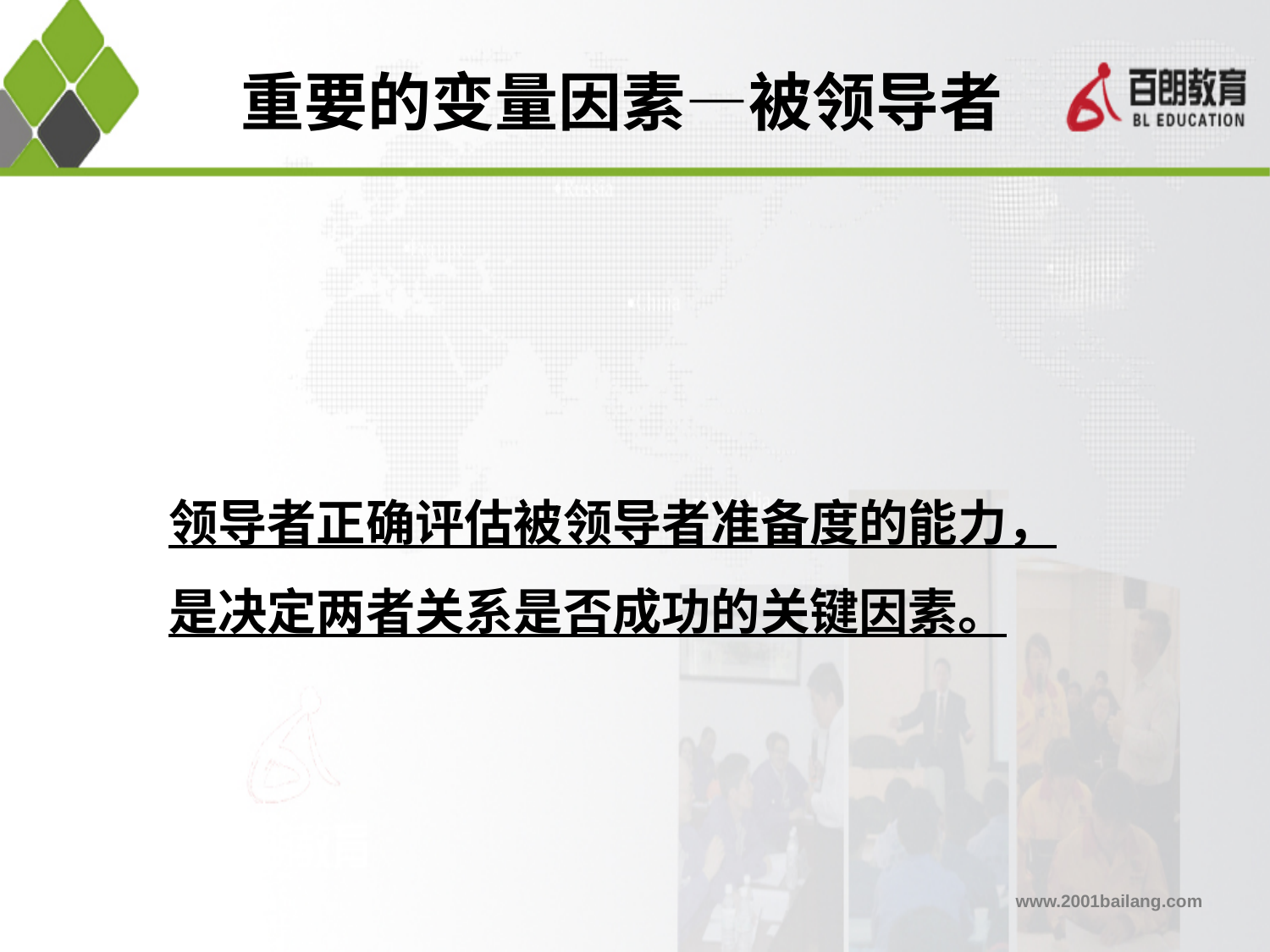

重要的变量因素—被领导者
领导者正确评估被领导者准备度的能力，
是决定两者关系是否成功的关键因素。